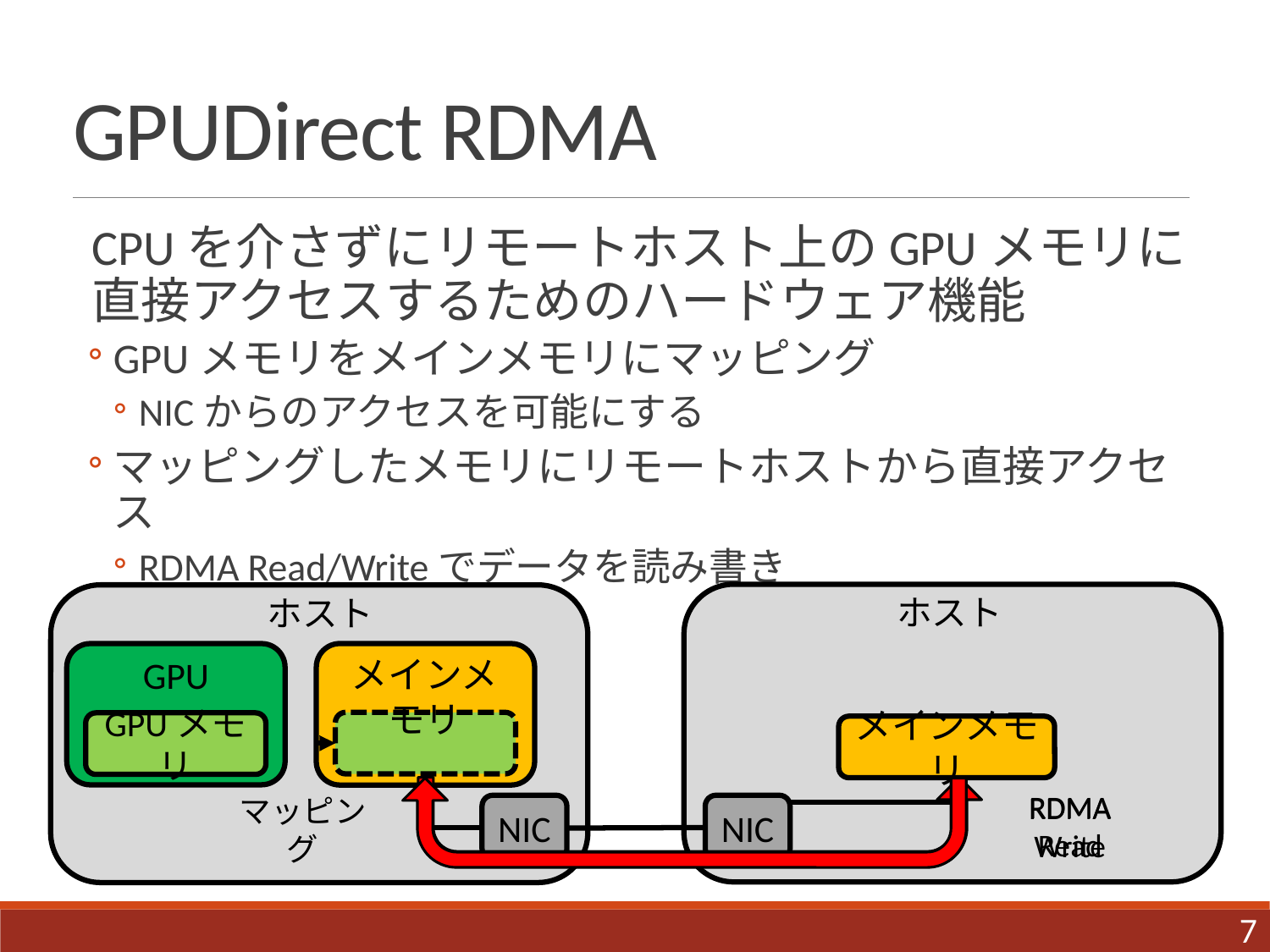

# GPUDirect RDMA
CPUを介さずにリモートホスト上のGPUメモリに直接アクセスするためのハードウェア機能
GPUメモリをメインメモリにマッピング
NICからのアクセスを可能にする
マッピングしたメモリにリモートホストから直接アクセス
RDMA Read/Writeでデータを読み書き

ホスト

ホスト

GPU
メインメモリ

GPUメモリ
メインメモリ

RDMA Read
RDMA Write
マッピング
NIC
NIC
7